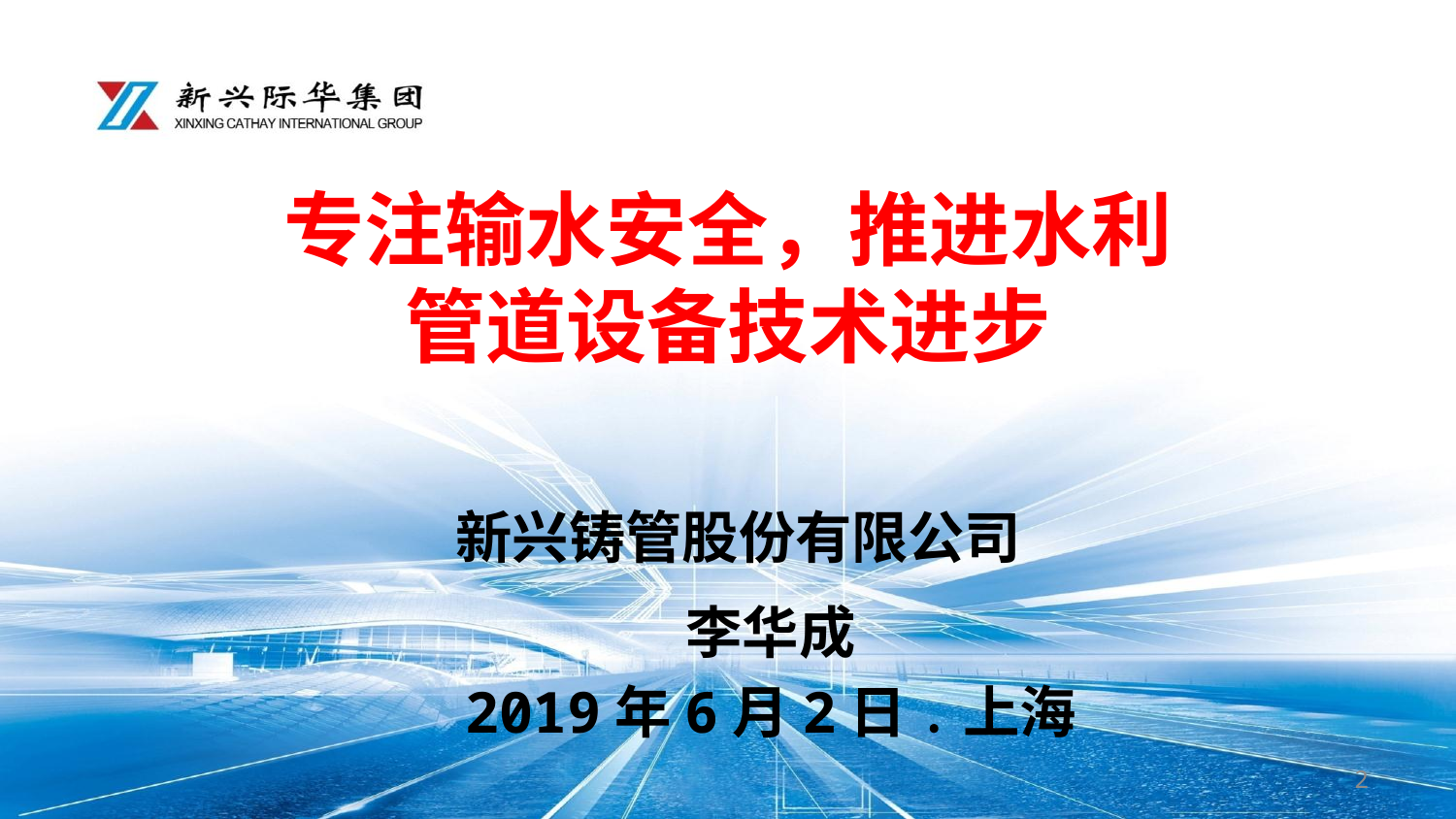

专注输水安全，推进水利管道设备技术进步
新兴铸管股份有限公司
李华成
2019年6月2日﹒上海
2